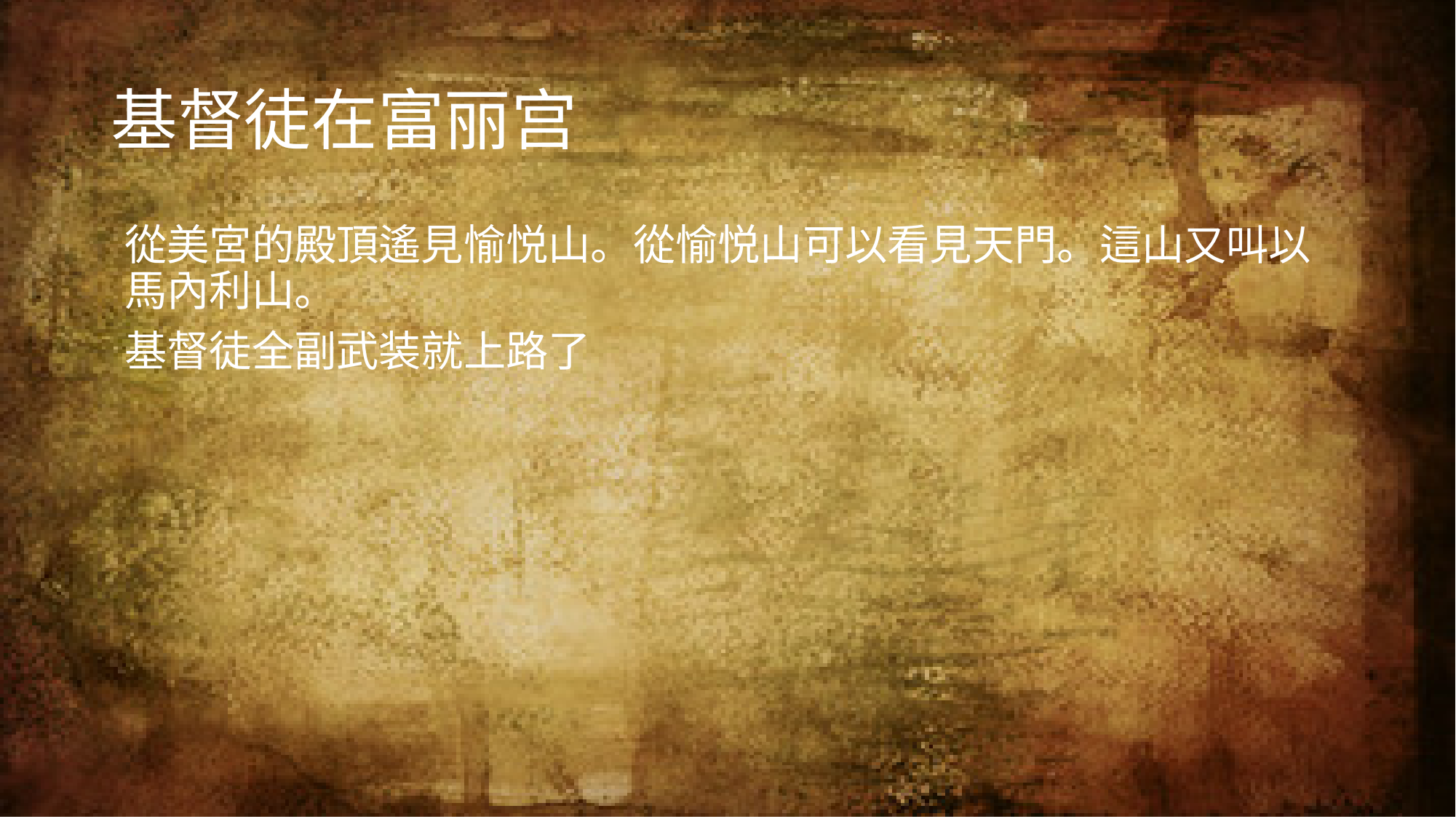

# 基督徒在富丽宫
從美宮的殿頂遙見愉悦山。從愉悦山可以看見天門。這山又叫以馬內利山。
基督徒全副武装就上路了